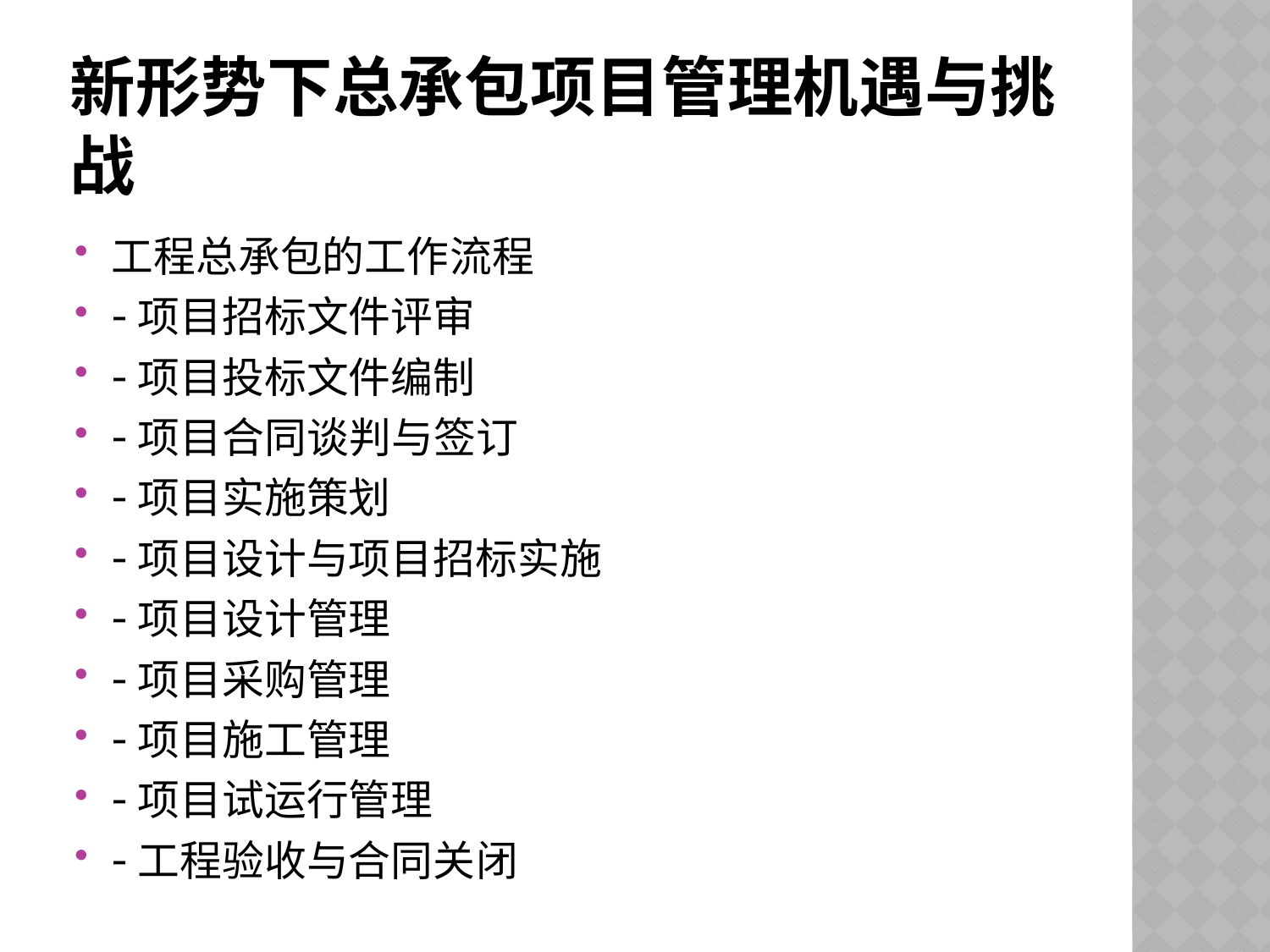

# 新形势下总承包项目管理机遇与挑战
工程总承包的工作流程
-项目招标文件评审
-项目投标文件编制
-项目合同谈判与签订
-项目实施策划
-项目设计与项目招标实施
-项目设计管理
-项目采购管理
-项目施工管理
-项目试运行管理
-工程验收与合同关闭